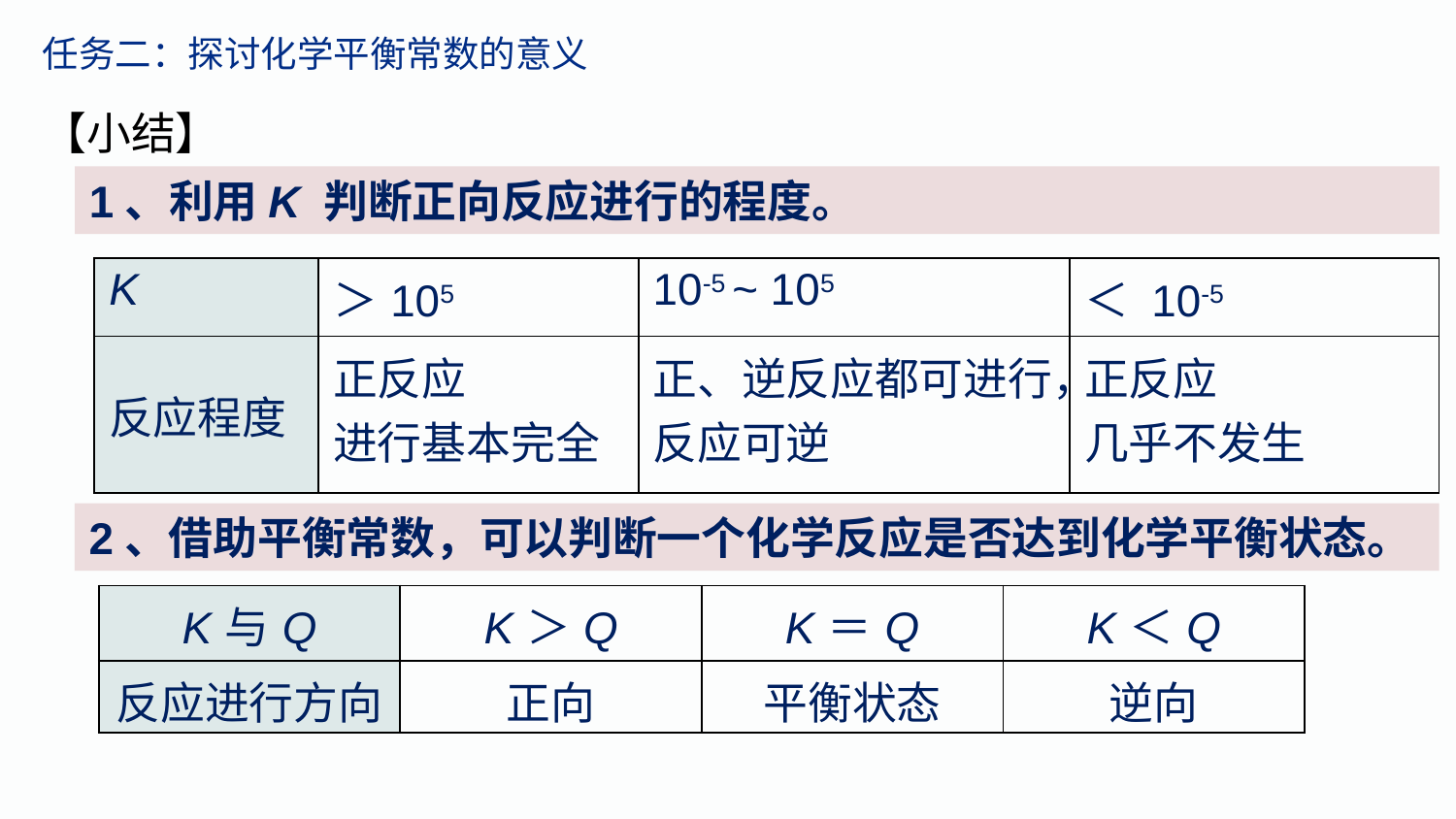

任务二：探讨化学平衡常数的意义
【小结】
1、利用K 判断正向反应进行的程度。
| K | ＞105 | 10-5 ~ 105 | ＜ 10-5 |
| --- | --- | --- | --- |
| 反应程度 | 正反应 进行基本完全 | 正、逆反应都可进行，反应可逆 | 正反应 几乎不发生 |
2、借助平衡常数，可以判断一个化学反应是否达到化学平衡状态。
| K 与 Q | K ＞Q | K ＝Q | K ＜Q |
| --- | --- | --- | --- |
| 反应进行方向 | 正向 | 平衡状态 | 逆向 |